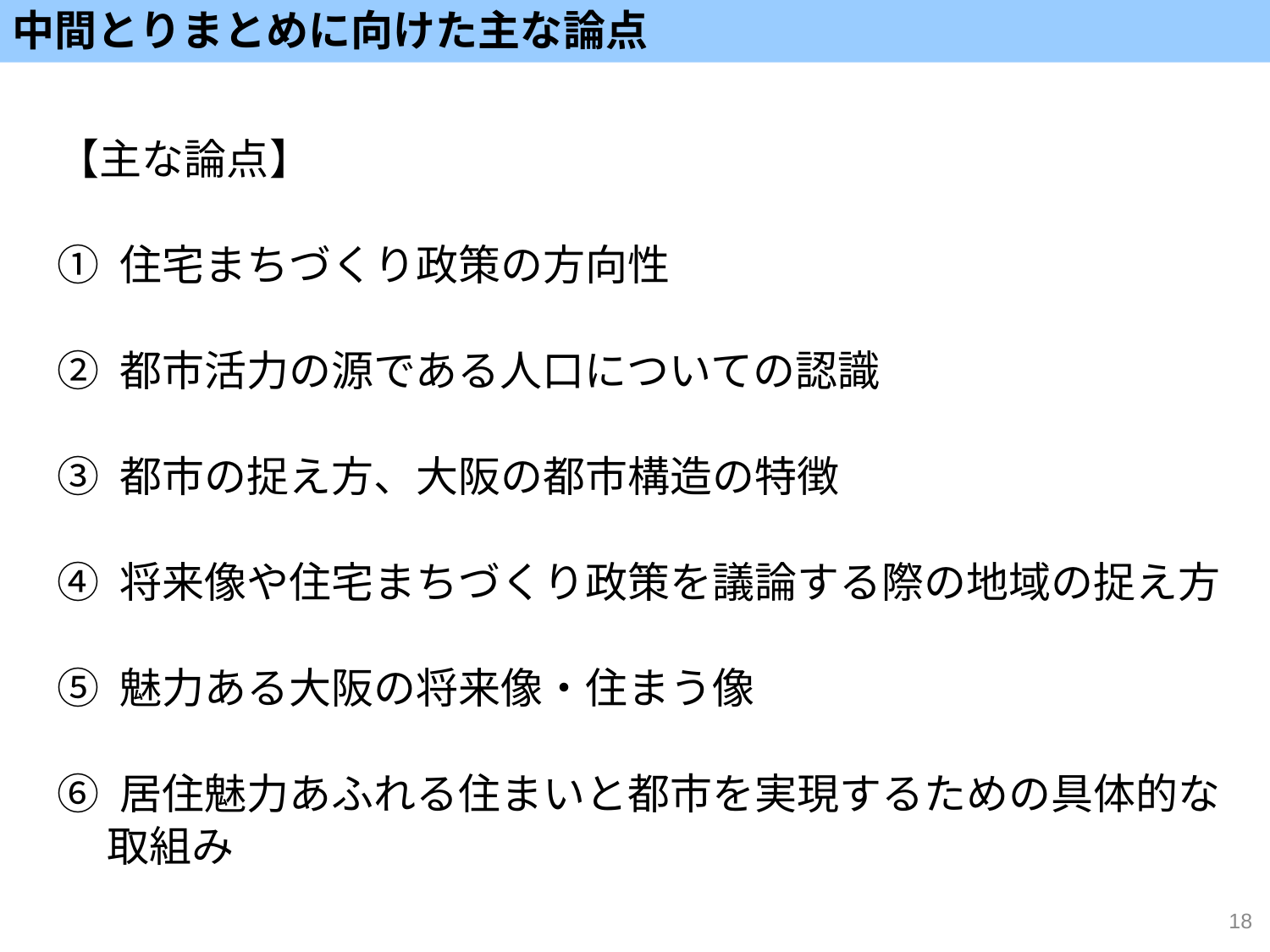

中間とりまとめに向けた主な論点

【主な論点】

① 住宅まちづくり政策の方向性

② 都市活力の源である人口についての認識

③ 都市の捉え方、大阪の都市構造の特徴

④ 将来像や住宅まちづくり政策を議論する際の地域の捉え方

⑤ 魅力ある大阪の将来像・住まう像

⑥ 居住魅力あふれる住まいと都市を実現するための具体的な取組み

18